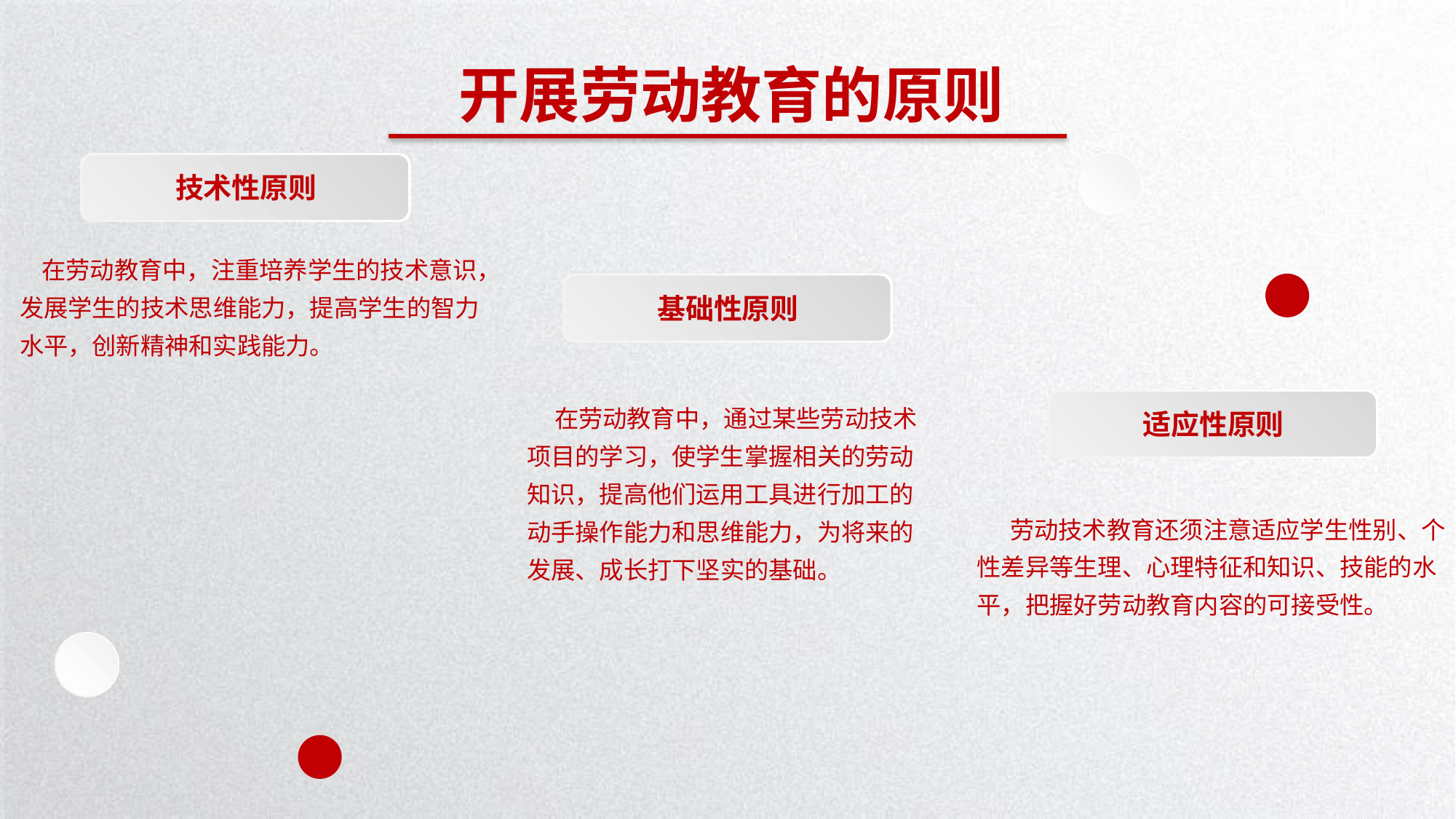

开展劳动教育的原则

技术性原则
   在劳动教育中，注重培养学生的技术意识，发展学生的技术思维能力，提高学生的智力水平，创新精神和实践能力。

基础性原则
    在劳动教育中，通过某些劳动技术项目的学习，使学生掌握相关的劳动知识，提高他们运用工具进行加工的动手操作能力和思维能力，为将来的发展、成长打下坚实的基础。

适应性原则
     劳动技术教育还须注意适应学生性别、个性差异等生理、心理特征和知识、技能的水平，把握好劳动教育内容的可接受性。